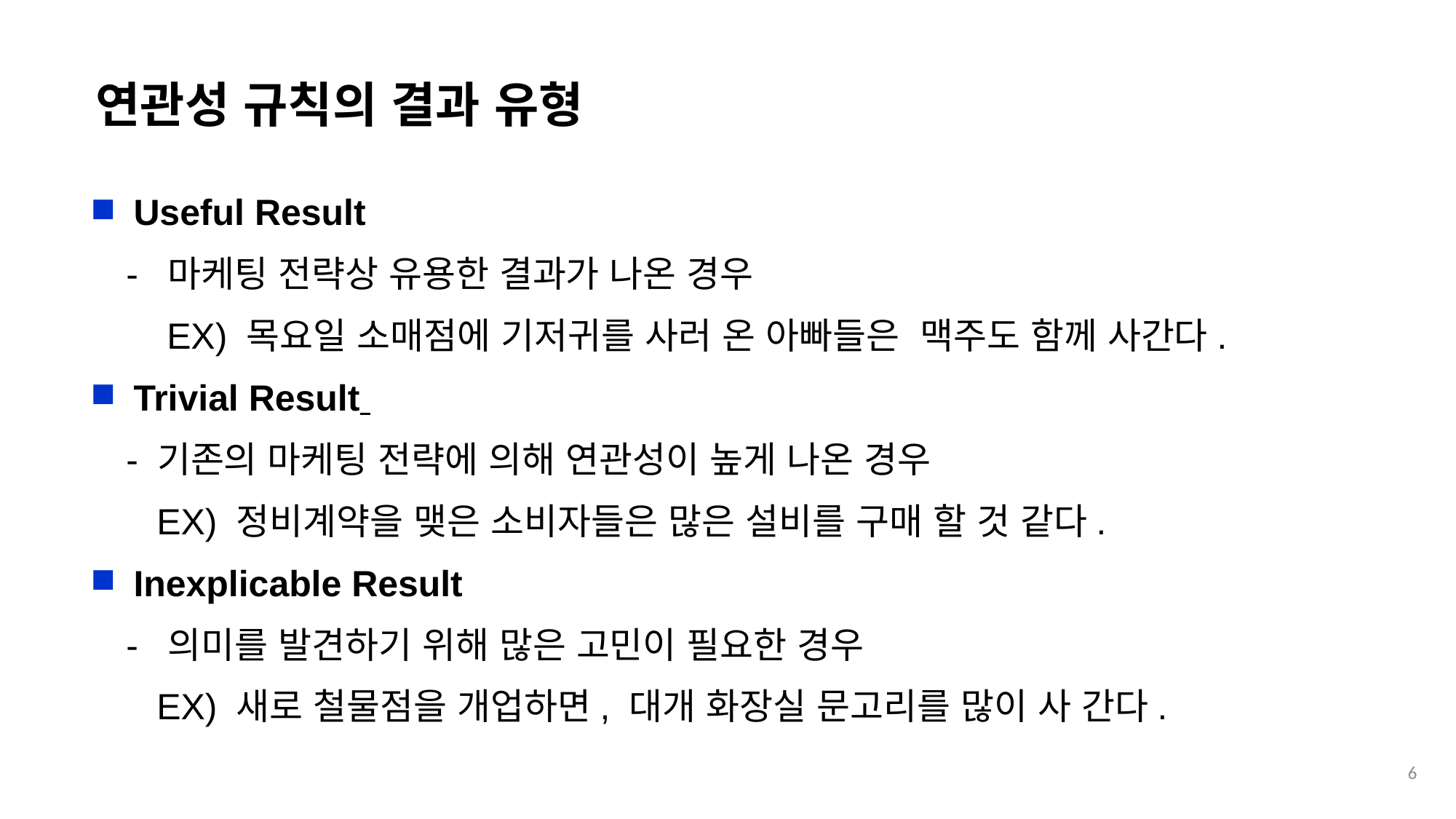

연관성 규칙의 결과 유형
  Useful Result
   -  마케팅 전략상 유용한 결과가 나온 경우
       EX) 목요일 소매점에 기저귀를 사러 온 아빠들은  맥주도 함께 사간다.
  Trivial Result
   - 기존의 마케팅 전략에 의해 연관성이 높게 나온 경우
      EX) 정비계약을 맺은 소비자들은 많은 설비를 구매 할 것 같다.
  Inexplicable Result
   -  의미를 발견하기 위해 많은 고민이 필요한 경우
      EX) 새로 철물점을 개업하면, 대개 화장실 문고리를 많이 사 간다.

6